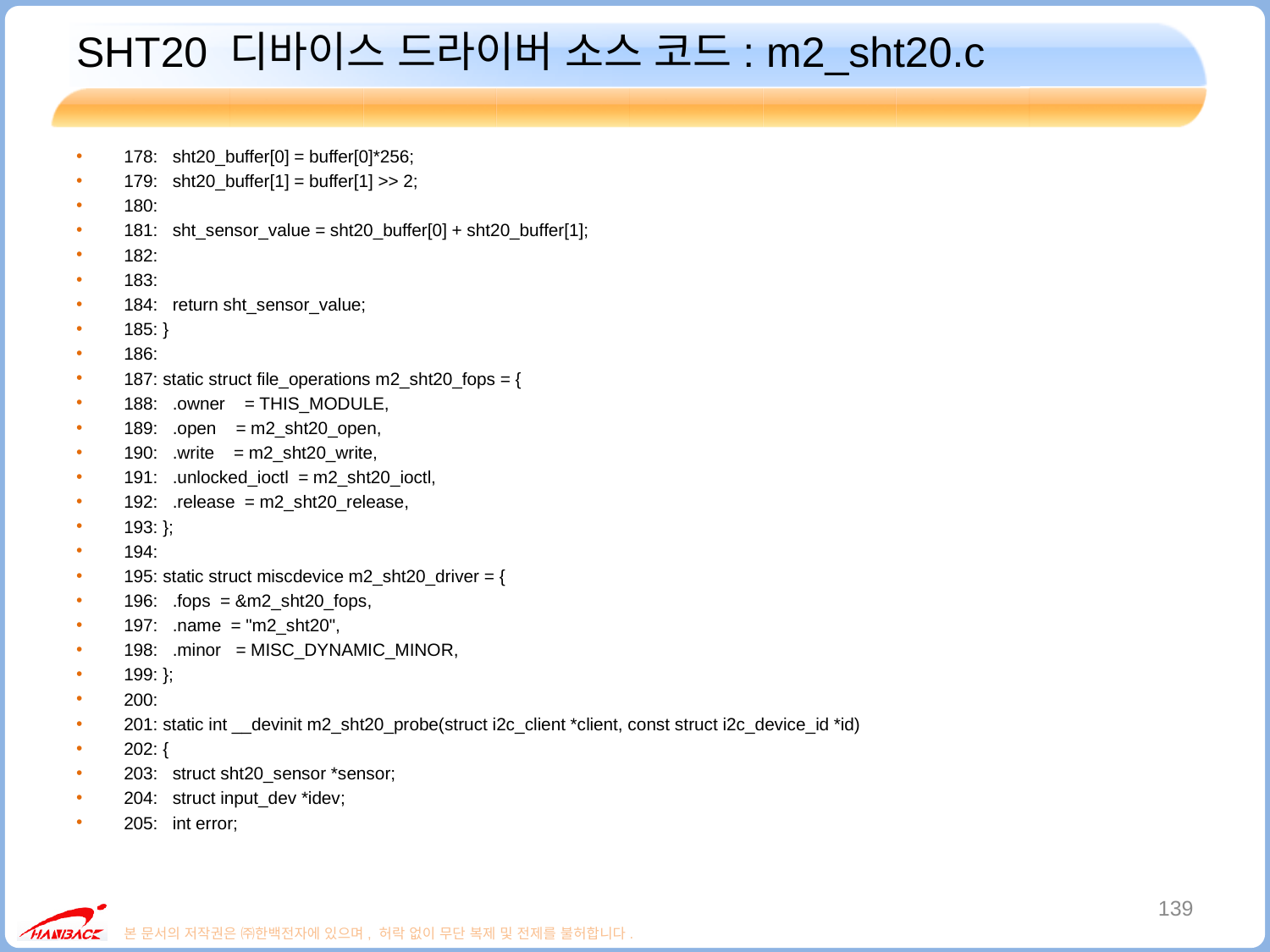

# SHT20 디바이스 드라이버 소스 코드: m2_sht20.c
178:   sht20_buffer[0] = buffer[0]*256;
179:   sht20_buffer[1] = buffer[1] >> 2;
180:
181:   sht_sensor_value = sht20_buffer[0] + sht20_buffer[1];
182:
183:
184:   return sht_sensor_value;
185: }
186:
187: static struct file_operations m2_sht20_fops = {
188:   .owner    = THIS_MODULE,
189:   .open    = m2_sht20_open,
190:   .write    = m2_sht20_write,
191:   .unlocked_ioctl  = m2_sht20_ioctl,
192:   .release  = m2_sht20_release,
193: };
194:
195: static struct miscdevice m2_sht20_driver = {
196:   .fops  = &m2_sht20_fops,
197:   .name  = "m2_sht20",
198:   .minor   = MISC_DYNAMIC_MINOR,
199: };
200:
201: static int __devinit m2_sht20_probe(struct i2c_client *client, const struct i2c_device_id *id)
202: {
203:   struct sht20_sensor *sensor;
204:   struct input_dev *idev;
205:   int error;
139